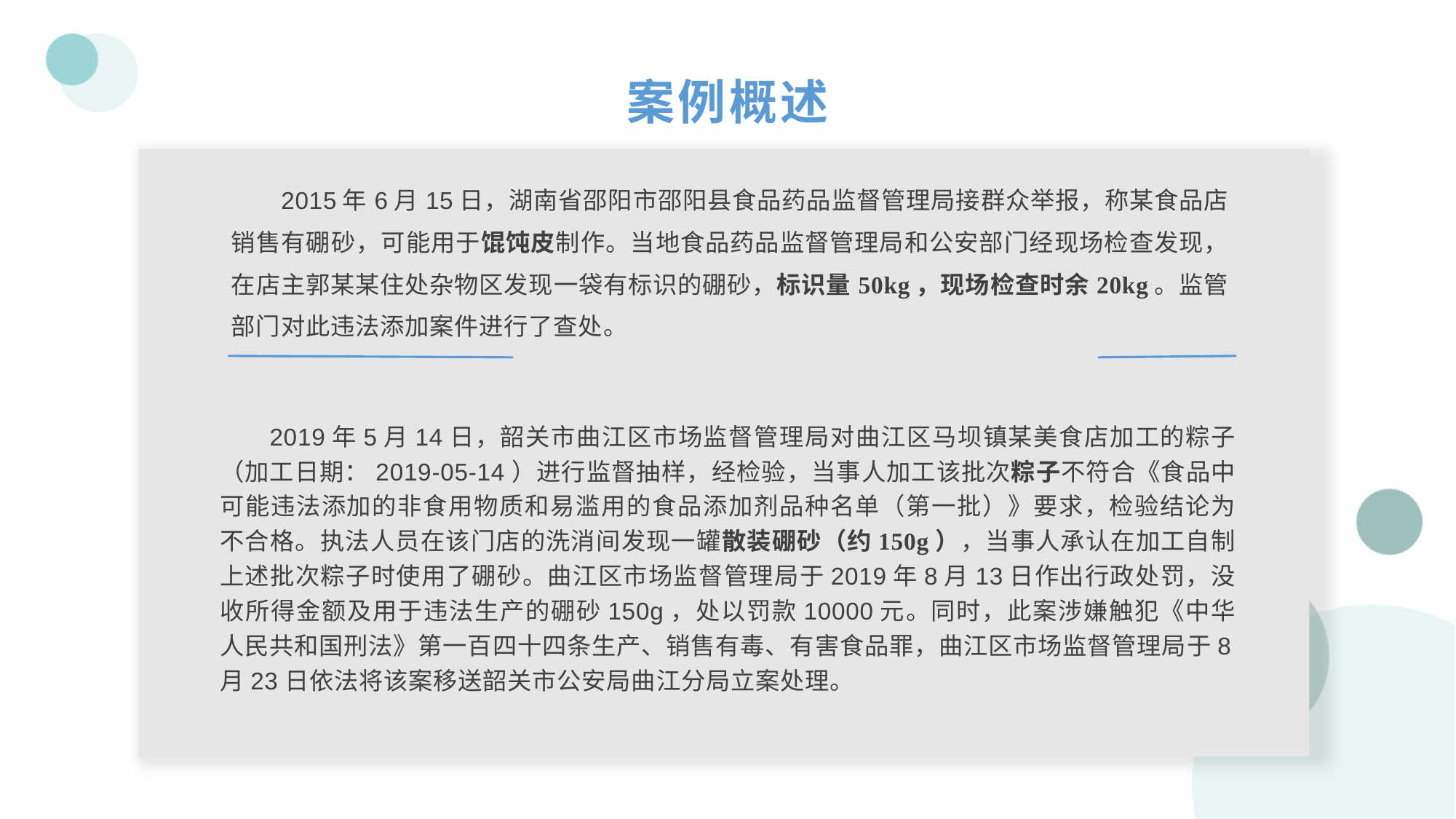

案例概述

2015年6月15日，湖南省邵阳市邵阳县食品药品监督管理局接群众举报，称某食品店销售有硼砂，可能用于馄饨皮制作。当地食品药品监督管理局和公安部门经现场检查发现，在店主郭某某住处杂物区发现一袋有标识的硼砂，标识量50kg，现场检查时余20kg。监管部门对此违法添加案件进行了查处。
2019年5月14日，韶关市曲江区市场监督管理局对曲江区马坝镇某美食店加工的粽子（加工日期：2019-05-14）进行监督抽样，经检验，当事人加工该批次粽子不符合《食品中可能违法添加的非食用物质和易滥用的食品添加剂品种名单（第一批）》要求，检验结论为不合格。执法人员在该门店的洗消间发现一罐散装硼砂（约150g），当事人承认在加工自制上述批次粽子时使用了硼砂。曲江区市场监督管理局于2019年8月13日作出行政处罚，没收所得金额及用于违法生产的硼砂150g，处以罚款10000元。同时，此案涉嫌触犯《中华人民共和国刑法》第一百四十四条生产、销售有毒、有害食品罪，曲江区市场监督管理局于8月23日依法将该案移送韶关市公安局曲江分局立案处理。